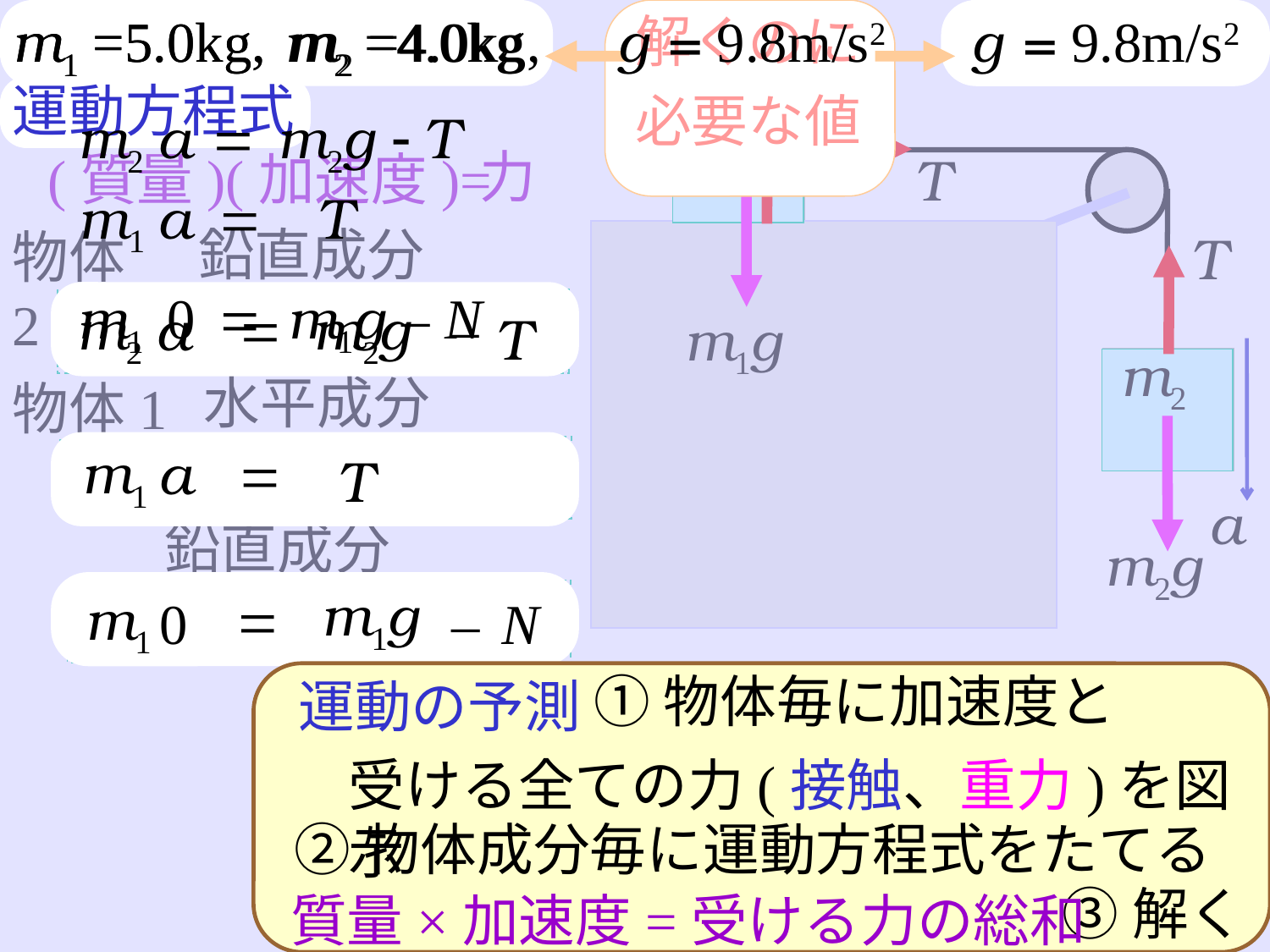

a
N

m1

力
(質量)(加速度)=
T

鉛直成分
物体2
T

m1g
m2

B
水平成分
物体1

a
鉛直成分
m2g

m1 =5.0kg,
m1 =5.0kg,
m2 =4.0kg
m2 =4.0kg,

解くのに
必要な値

g = 9.8m/s2

g = 9.8m/s2
運動方程式

m2
a
=
m2g  − T
m1
a
=
T
m1
0
=
m1g – N

=
m2g
m2
–
a
T
m1
a
=
T

m1g
m1
=
0
N
–
①物体毎に加速度と
受ける全ての力(接触、重力)を図示

運動の予測
②物体成分毎に運動方程式をたてる
質量×加速度=受ける力の総和
③解く